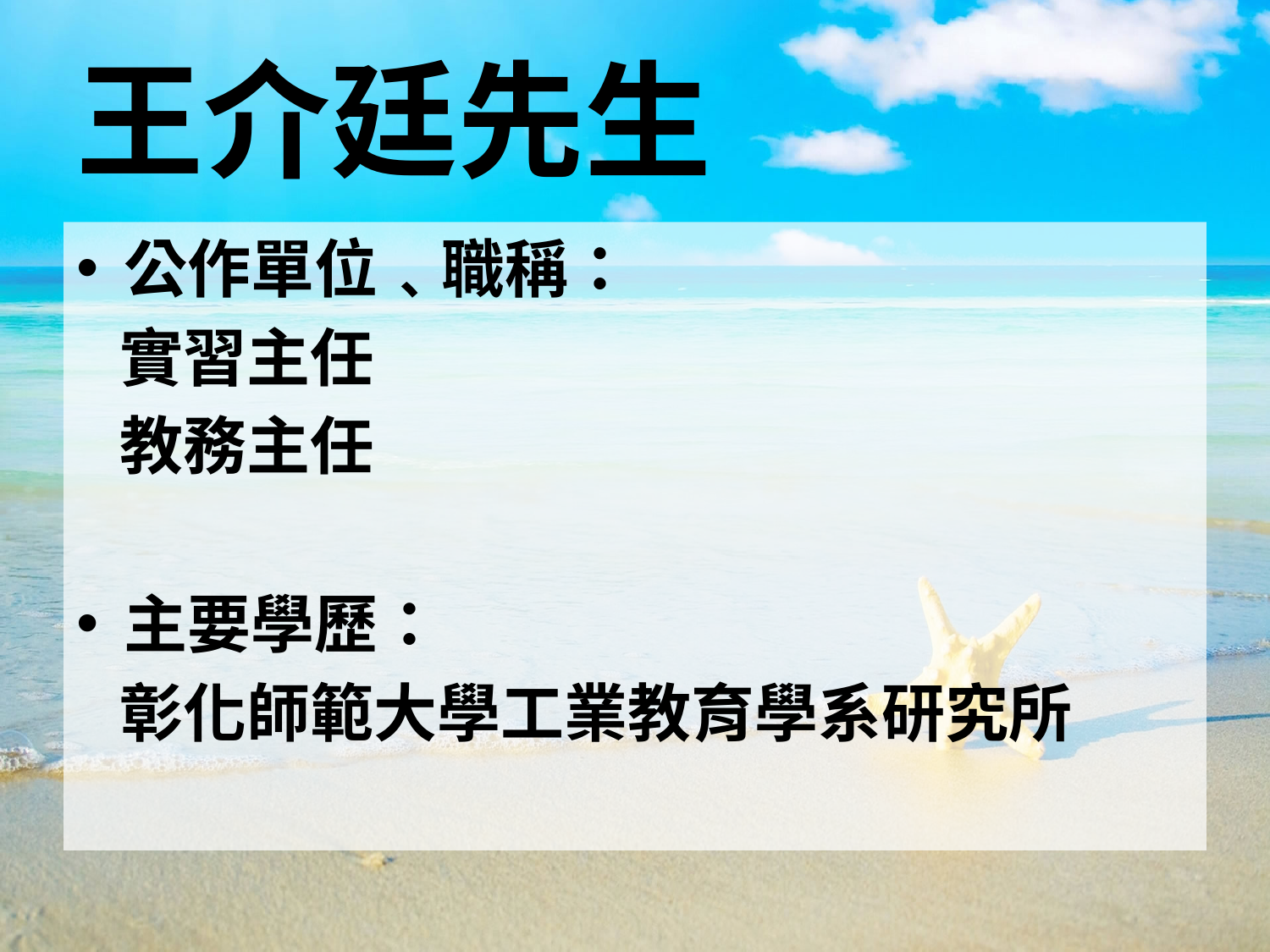

# 王介廷先生
公作單位﹑職稱：
  實習主任
  教務主任

主要學歷：
  彰化師範大學工業教育學系研究所